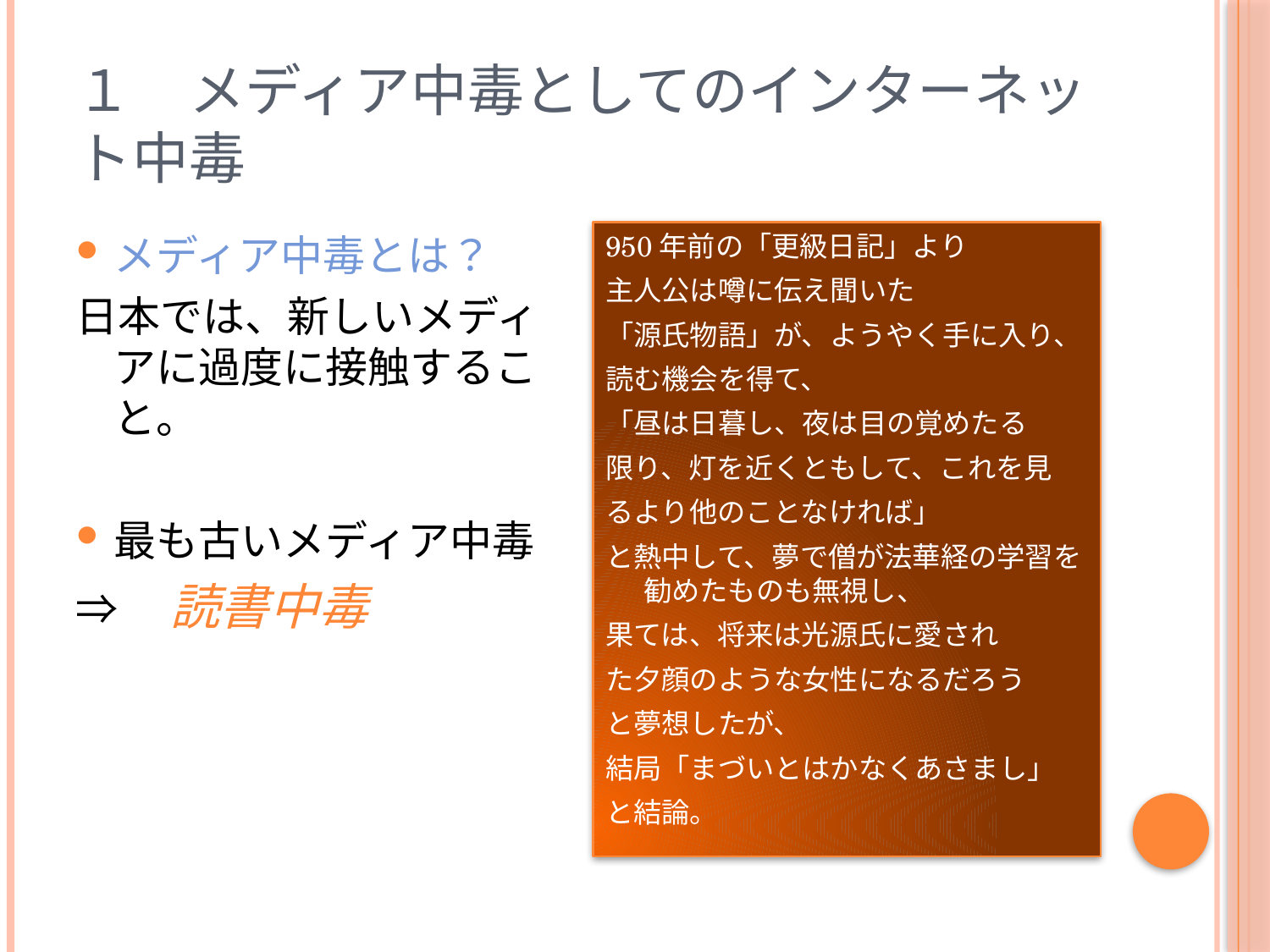

# １　メディア中毒としてのインターネット中毒
メディア中毒とは？
日本では、新しいメディアに過度に接触すること。

最も古いメディア中毒
⇒　読書中毒

950年前の「更級日記」より
主人公は噂に伝え聞いた
「源氏物語」が、ようやく手に入り、
読む機会を得て、
「昼は日暮し、夜は目の覚めたる
限り、灯を近くともして、これを見
るより他のことなければ」
と熱中して、夢で僧が法華経の学習を勧めたものも無視し、
果ては、将来は光源氏に愛され
た夕顔のような女性になるだろう
と夢想したが、
結局「まづいとはかなくあさまし」
と結論。